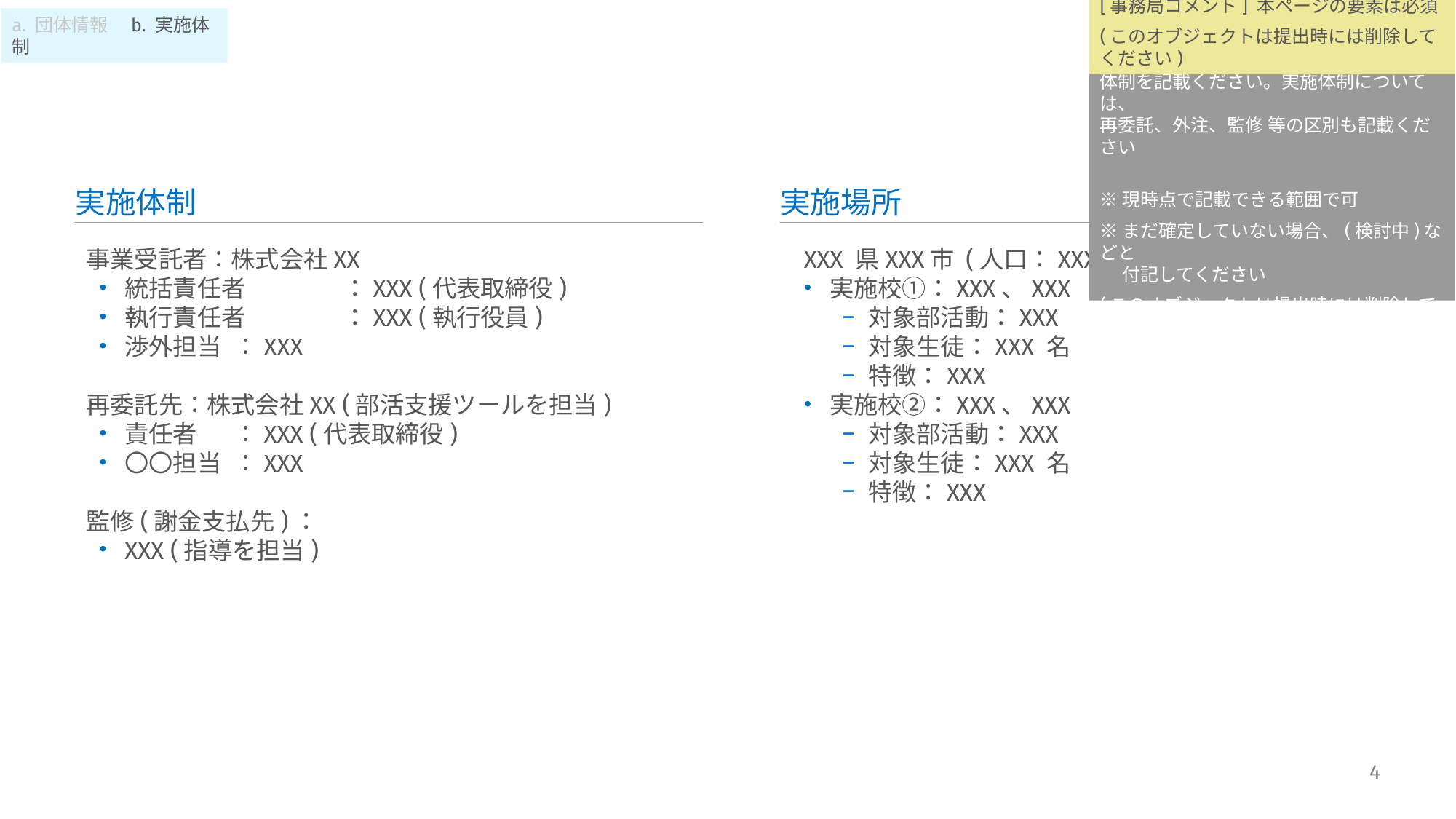

[事務局コメント] 本ページの要素は必須
(このオブジェクトは提出時には削除してください)
a. 団体情報　b. 実施体制
[事務局コメント] 本事業を実施する上での
体制を記載ください。実施体制については、
再委託、外注、監修 等の区別も記載ください
※現時点で記載できる範囲で可
※まだ確定していない場合、(検討中)などと
　 付記してください
(このオブジェクトは提出時には削除してください)
# 1. 基本情報 b. 実施体制 ・実施場所
実施体制
実施場所
事業受託者：株式会社XX
統括責任者	：XXX (代表取締役)
執行責任者	：XXX (執行役員)
渉外担当	：XXX

再委託先：株式会社XX (部活支援ツールを担当)
責任者	：XXX (代表取締役)
〇〇担当	：XXX

監修(謝金支払先)：
XXX (指導を担当)

XXX 県XXX市 (人口：XXX人)
実施校①：XXX、XXX
対象部活動：XXX
対象生徒：XXX 名
特徴：XXX
実施校②：XXX、XXX
対象部活動：XXX
対象生徒：XXX 名
特徴：XXX